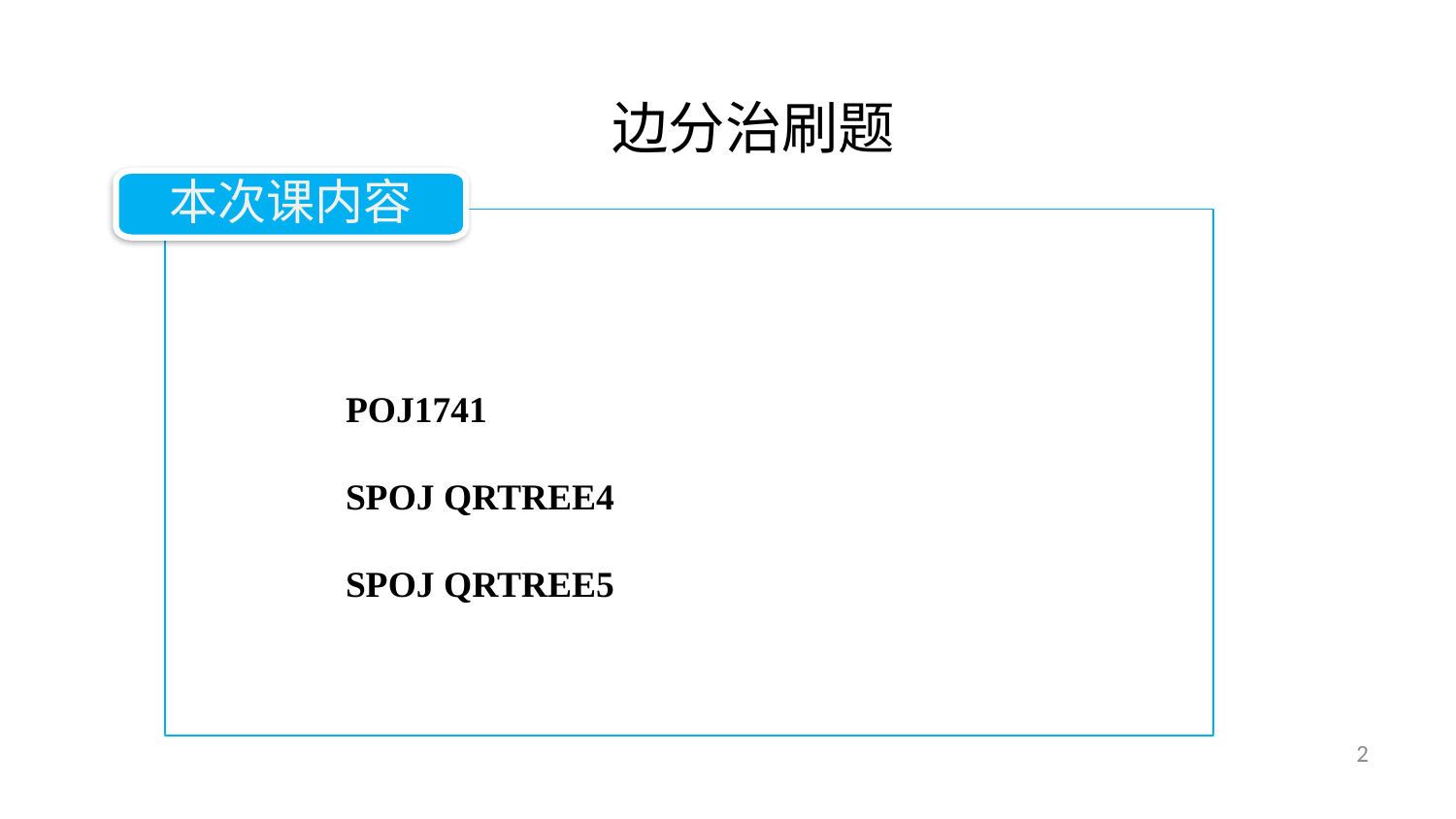

边分治刷题
本次课内容

POJ1741
SPOJ QRTREE4
SPOJ QRTREE5
2